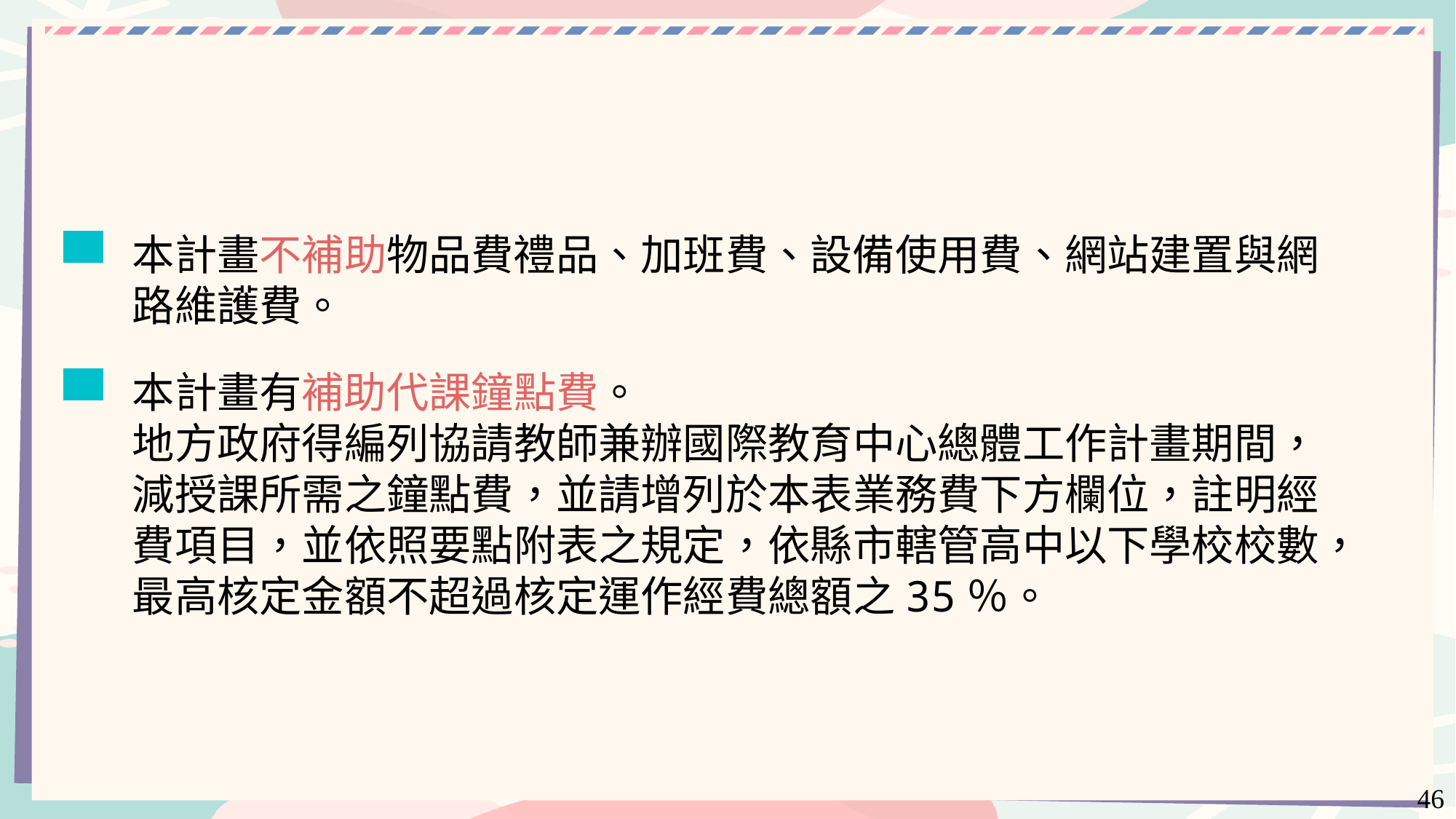

本計畫不補助物品費禮品、加班費、設備使用費、網站建置與網路維護費。

本計畫有補助代課鐘點費。
地方政府得編列協請教師兼辦國際教育中心總體工作計畫期間，減授課所需之鐘點費，並請增列於本表業務費下方欄位，註明經費項目，並依照要點附表之規定，依縣市轄管高中以下學校校數，最高核定金額不超過核定運作經費總額之35％。

46